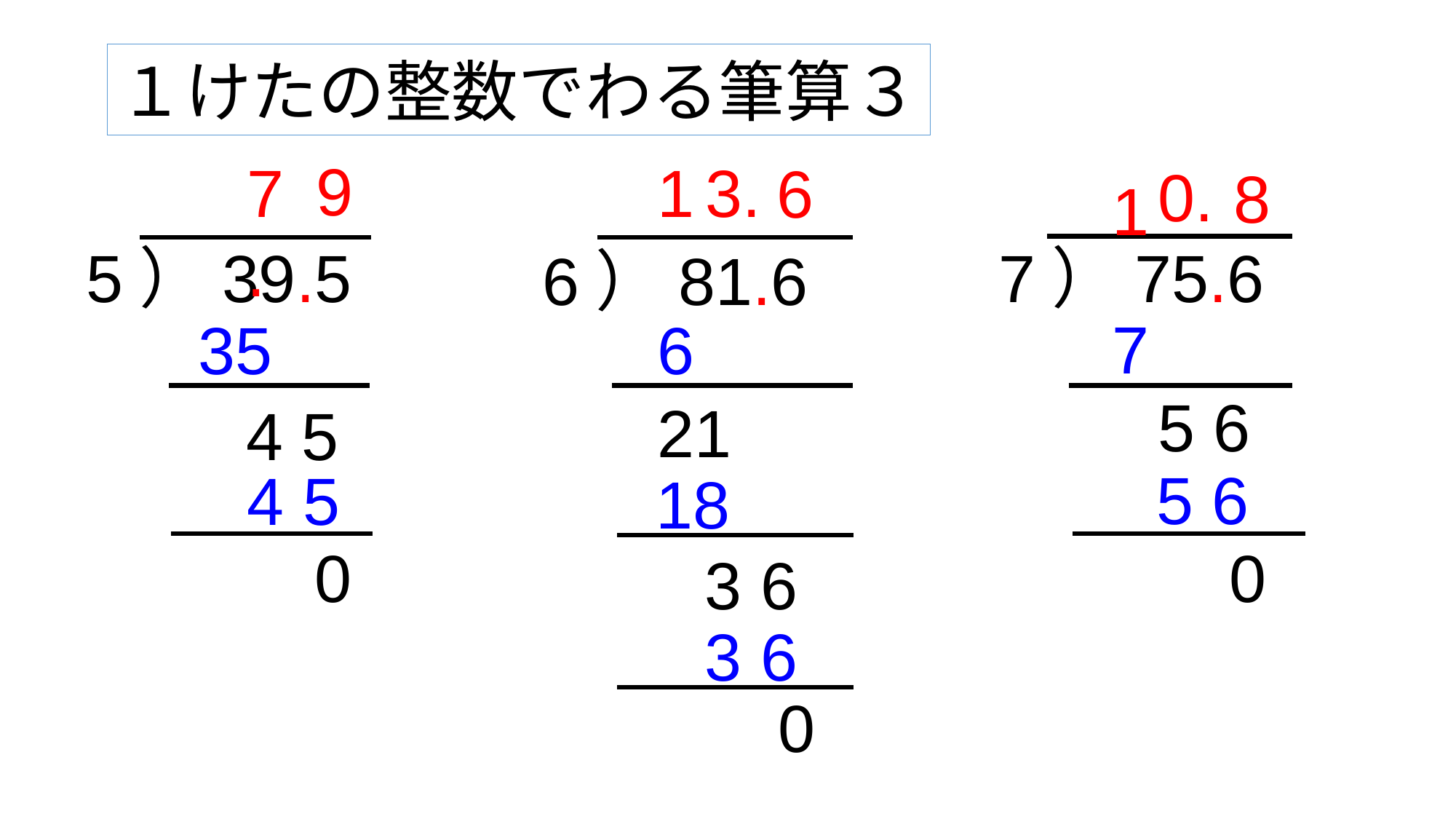

１けたの整数でわる筆算３
1
9
7.
1
3.
6
0.
8
5）39.5
7）75.6
6）81.6
7
35
6
5 6
21
4.5
5 6
4.5
18
0
0
3.6
3.6
0